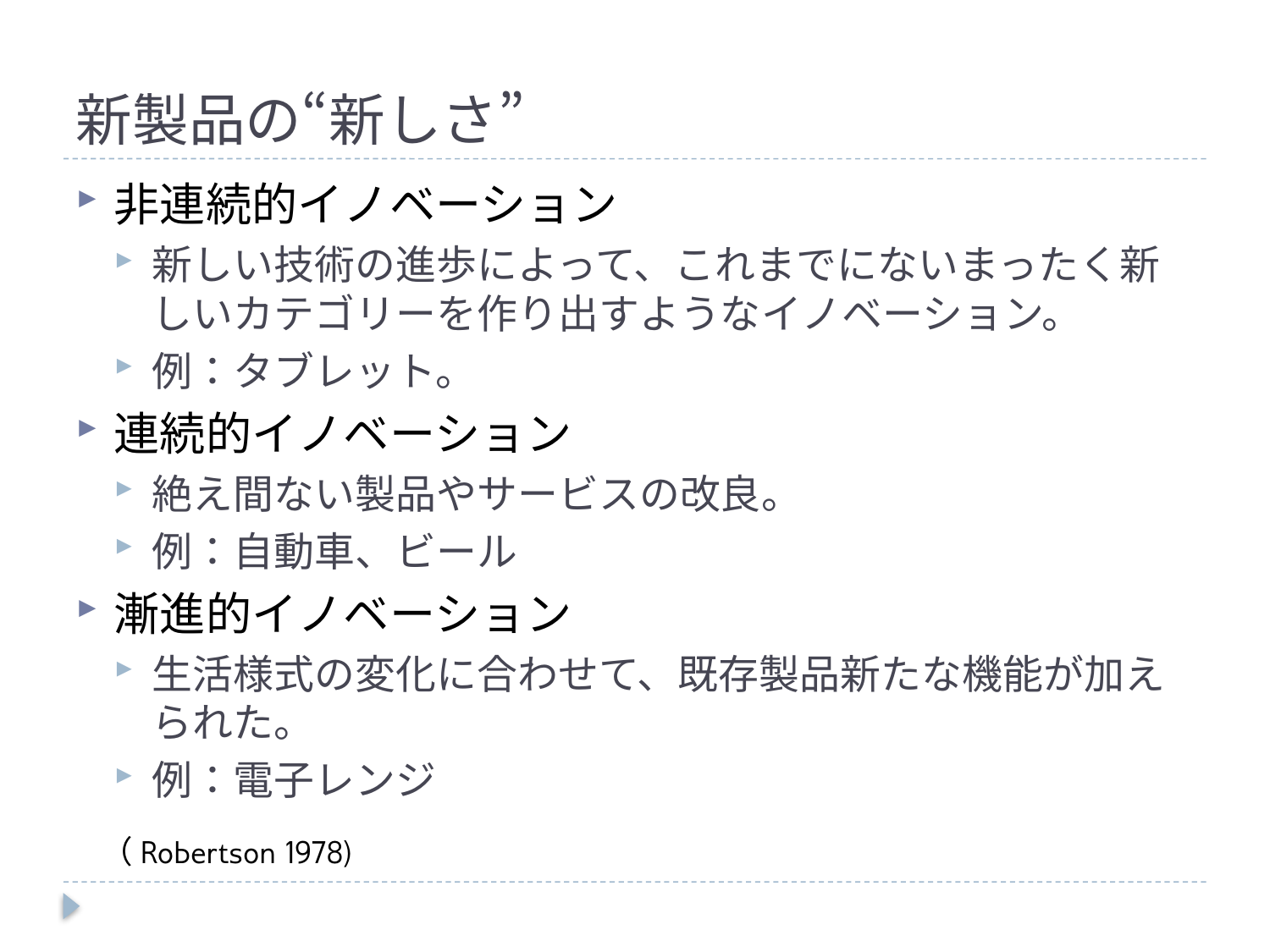

# 新製品の“新しさ”
非連続的イノベーション
新しい技術の進歩によって、これまでにないまったく新しいカテゴリーを作り出すようなイノベーション。
例：タブレット。
連続的イノベーション
絶え間ない製品やサービスの改良。
例：自動車、ビール
漸進的イノベーション
生活様式の変化に合わせて、既存製品新たな機能が加えられた。
例：電子レンジ
（Robertson 1978)